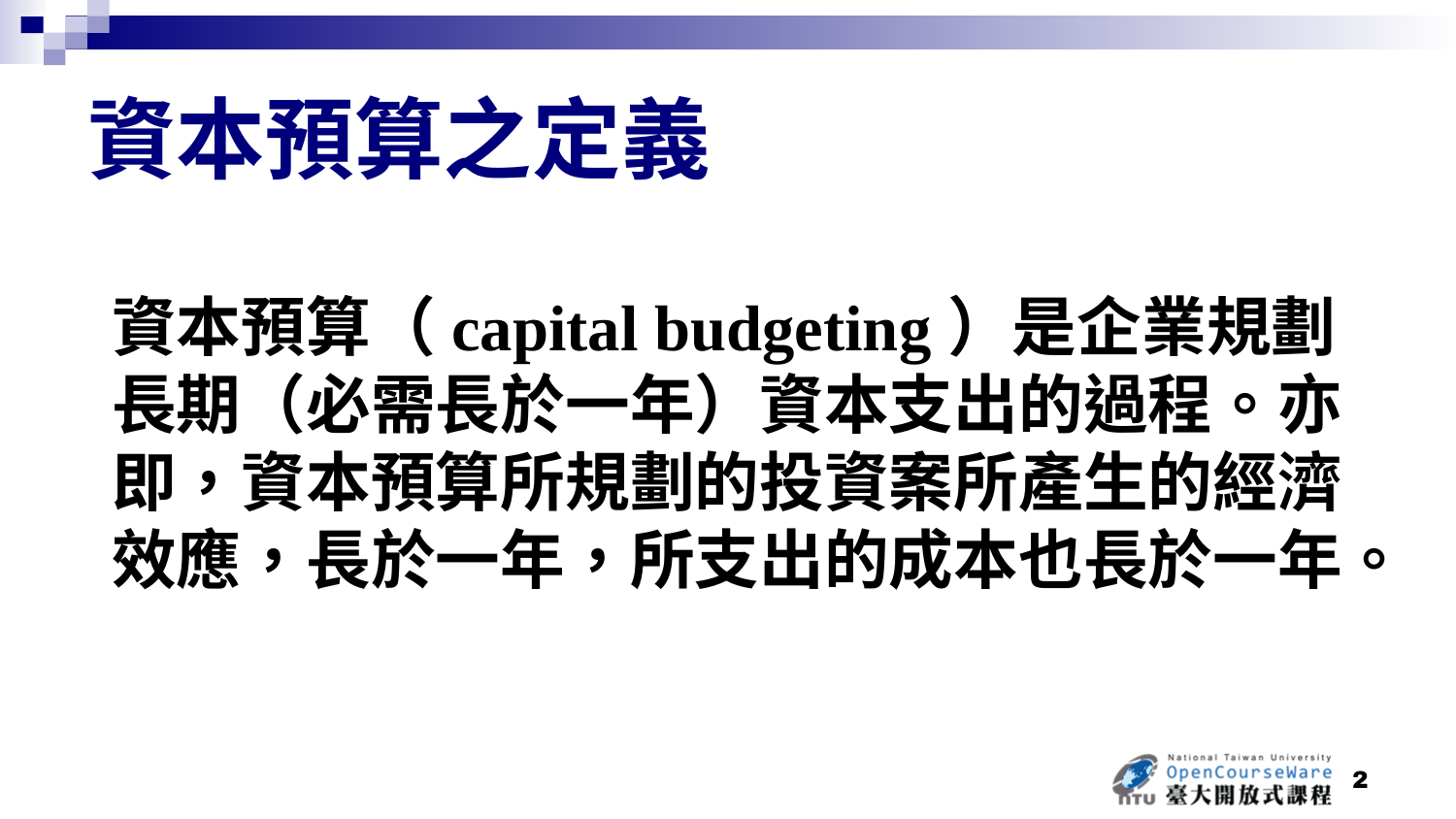

# 資本預算之定義

資本預算（capital budgeting）是企業規劃長期（必需長於一年）資本支出的過程。亦即，資本預算所規劃的投資案所產生的經濟效應，長於一年，所支出的成本也長於一年。

2